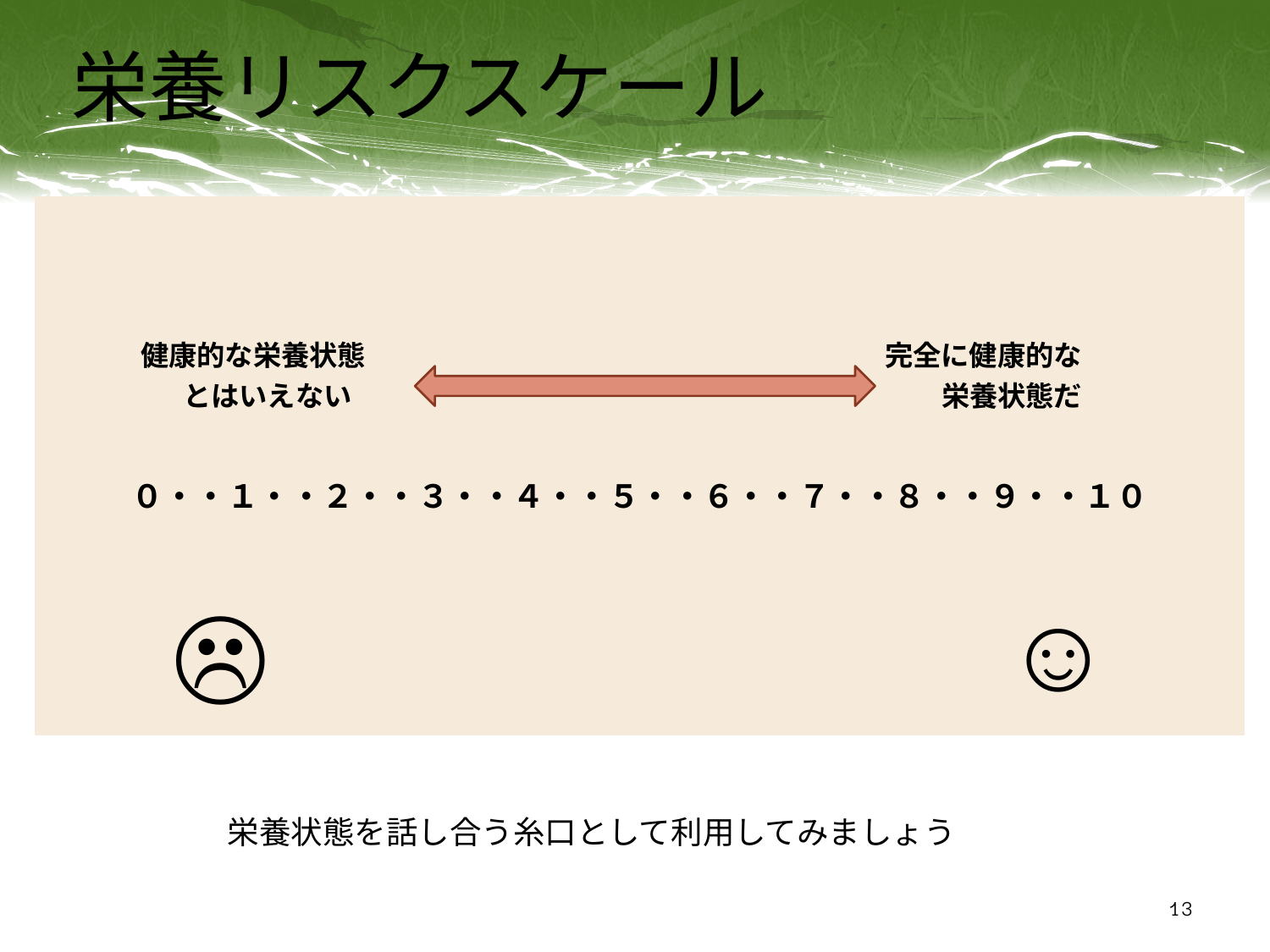

# 栄養リスクスケール
|  |  |  |  |  |  |  |  |  |  |  |  |  |
| --- | --- | --- | --- | --- | --- | --- | --- | --- | --- | --- | --- | --- |
|  |  |  |  |  |  |  |  |  |  |  |  |  |
|  |  |  |  |  |  |  |  |  |  |  |  |  |
|  | 健康的な栄養状態　とはいえない |  |  |  |  |  |  |  | 完全に健康的な　　栄養状態だ |  |  |  |
|  |  |  |  |  |  |  |  |  |  |  |  |  |
|  | ０・・１・・２・・３・・４・・５・・６・・７・・８・・９・・１０ |  |  |  |  |  |  |  |  |  |  |  |
|  |  |  |  |  |  |  |  |  |  |  |  |  |
|  | ☹ |  |  |  |  |  |  |  |  | ☺ |  |  |

栄養状態を話し合う糸口として利用してみましょう
13